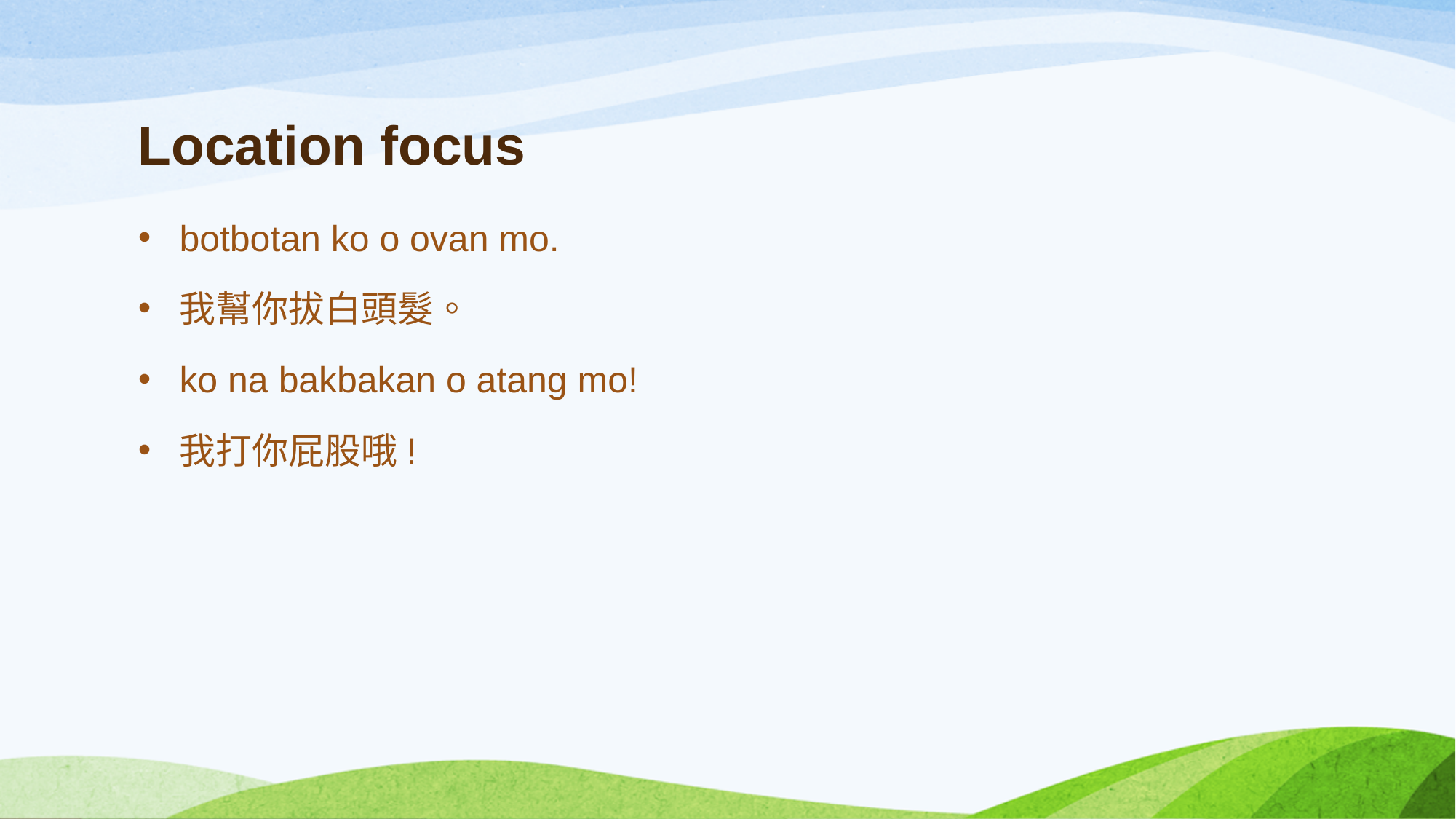

# Location focus
botbotan ko o ovan mo.
我幫你拔白頭髮。
ko na bakbakan o atang mo!
我打你屁股哦!